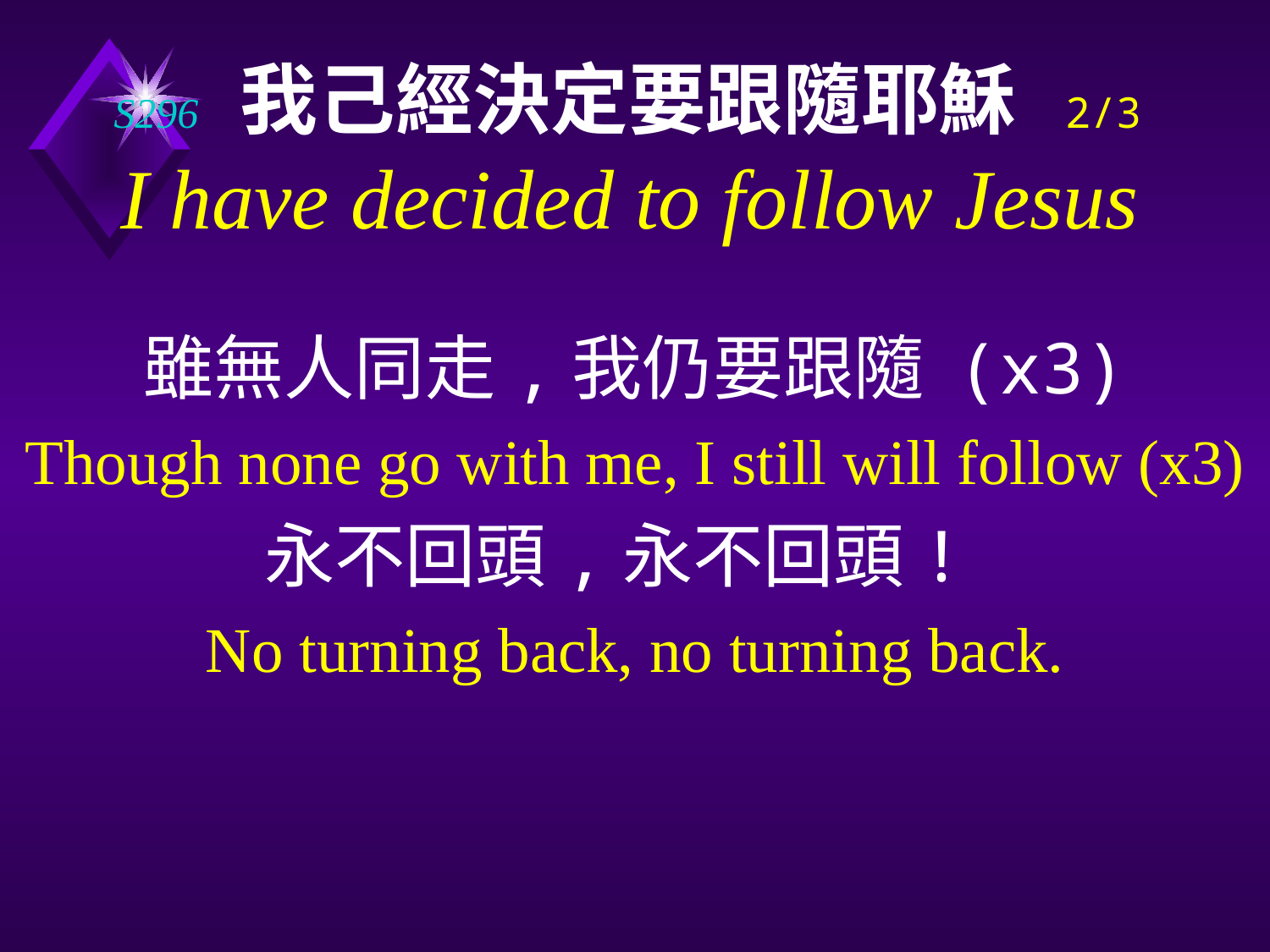

S296   我己經決定要跟隨耶穌    2/3
I have decided to follow Jesus
雖無人同走,我仍要跟隨 (x3)
Though none go with me, I still will follow (x3)
永不回頭,永不回頭!
No turning back, no turning back.